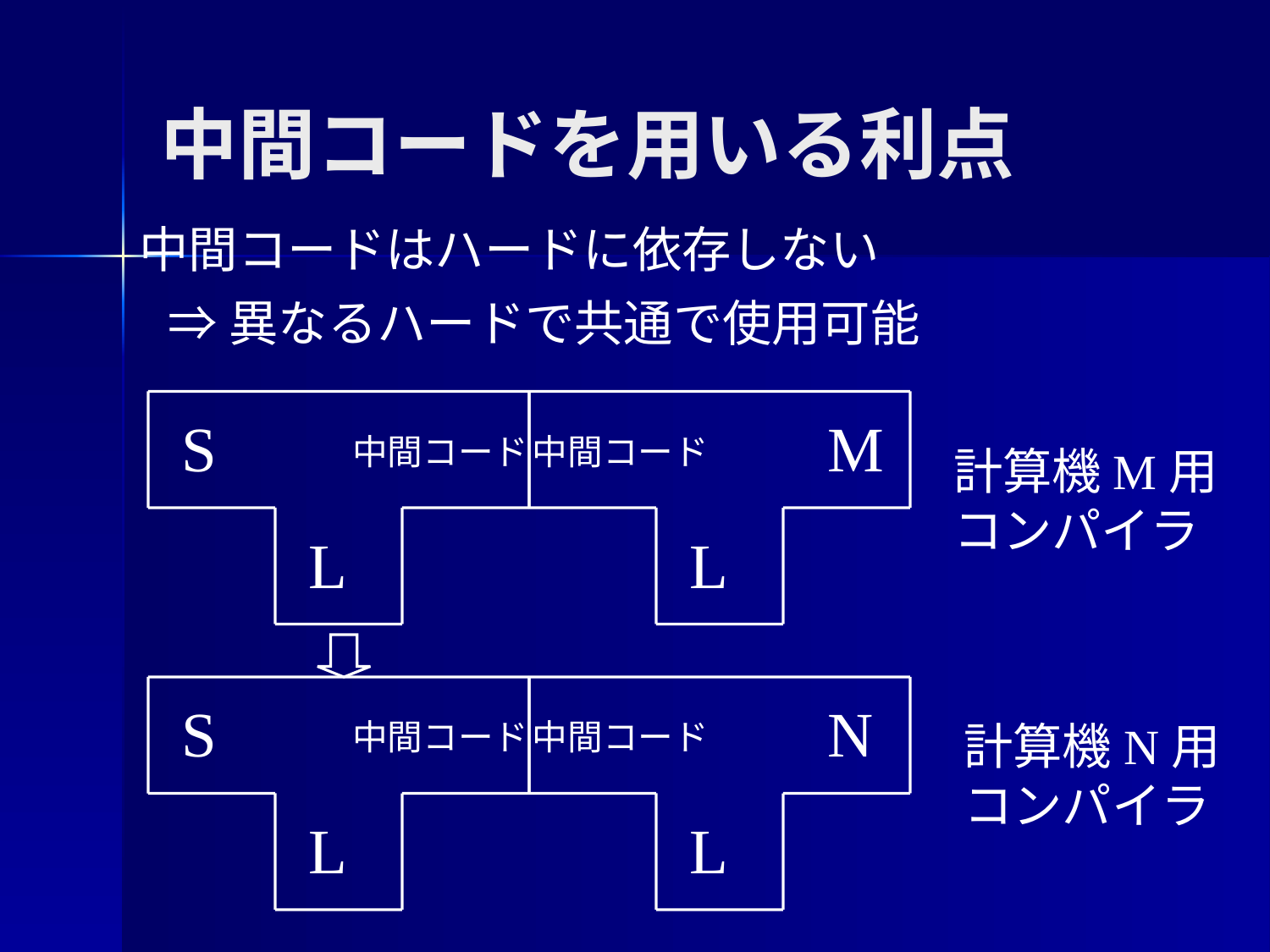

# 中間コードを用いる利点
中間コードはハードに依存しない
⇒異なるハードで共通で使用可能

S
中間コード

L

M
中間コード

L

計算機M用
コンパイラ

S
中間コード

L

N
中間コード

L

計算機N用
コンパイラ